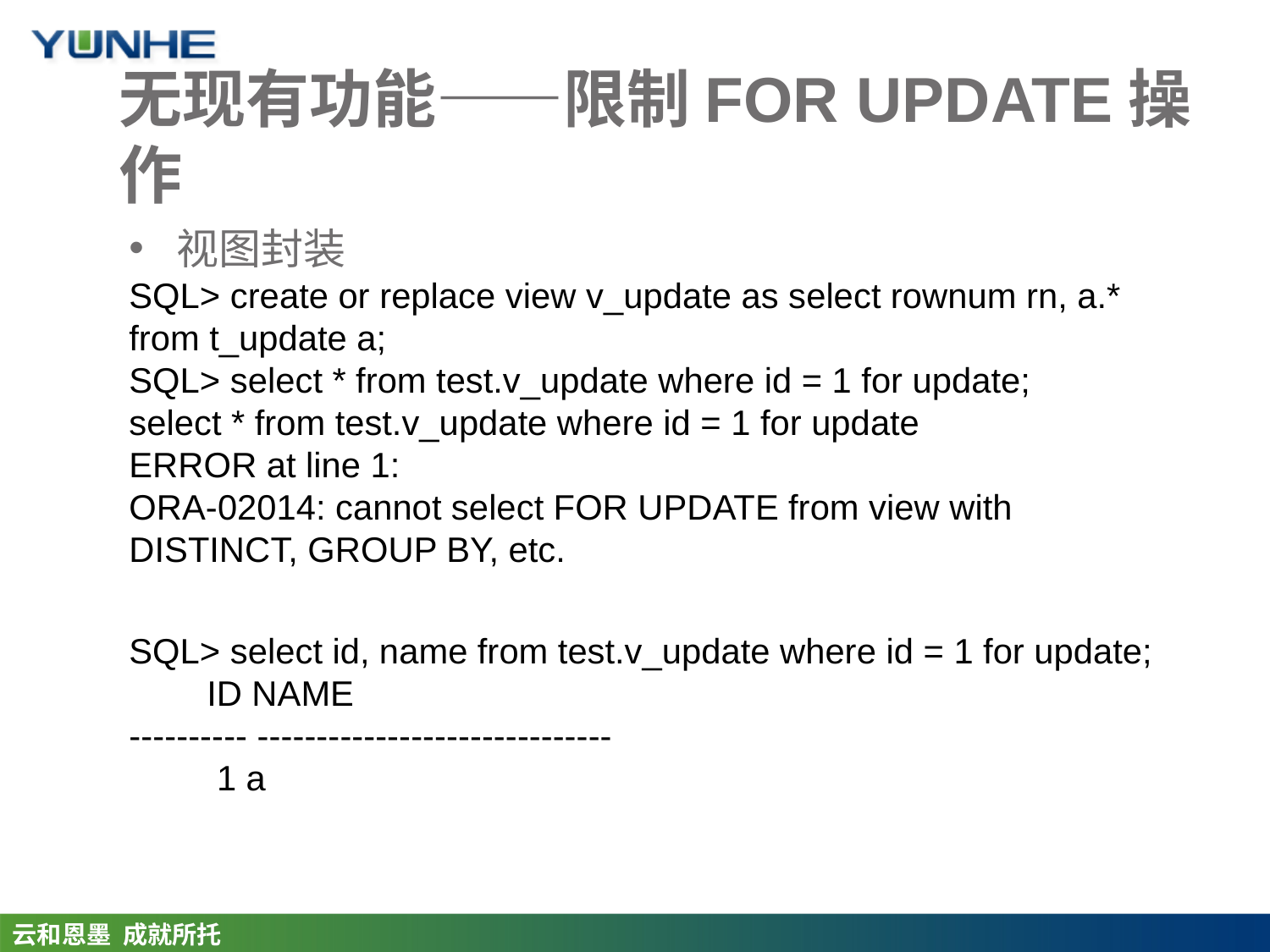

# 无现有功能——限制FOR UPDATE操作
视图封装
SQL> create or replace view v_update as select rownum rn, a.* from t_update a;
SQL> select * from test.v_update where id = 1 for update;
select * from test.v_update where id = 1 for update
ERROR at line 1:
ORA-02014: cannot select FOR UPDATE from view with DISTINCT, GROUP BY, etc.

SQL> select id, name from test.v_update where id = 1 for update;
        ID NAME
---------- ------------------------------
         1 a